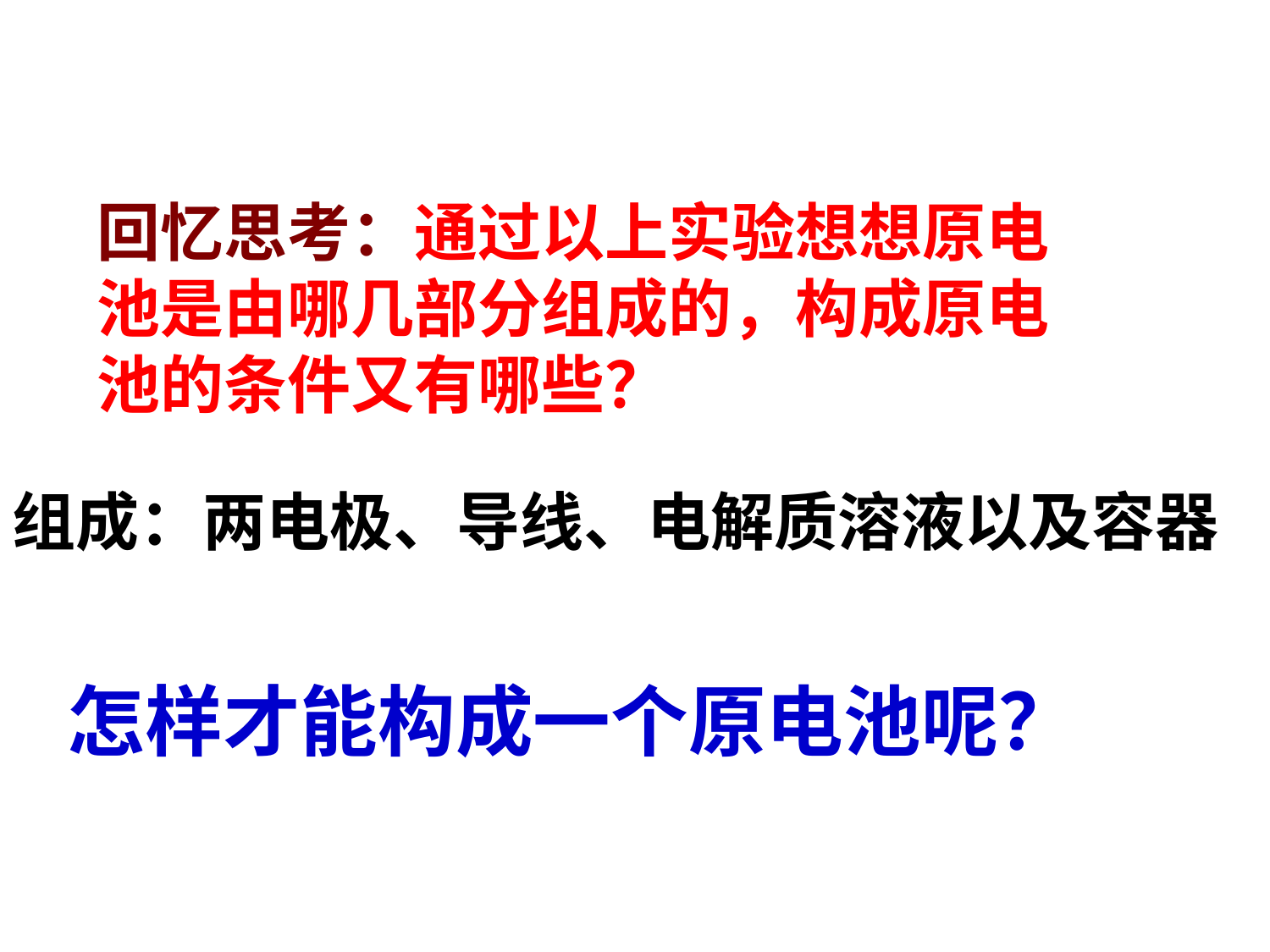

回忆思考：通过以上实验想想原电池是由哪几部分组成的，构成原电池的条件又有哪些？
组成：两电极、导线、电解质溶液以及容器
怎样才能构成一个原电池呢？